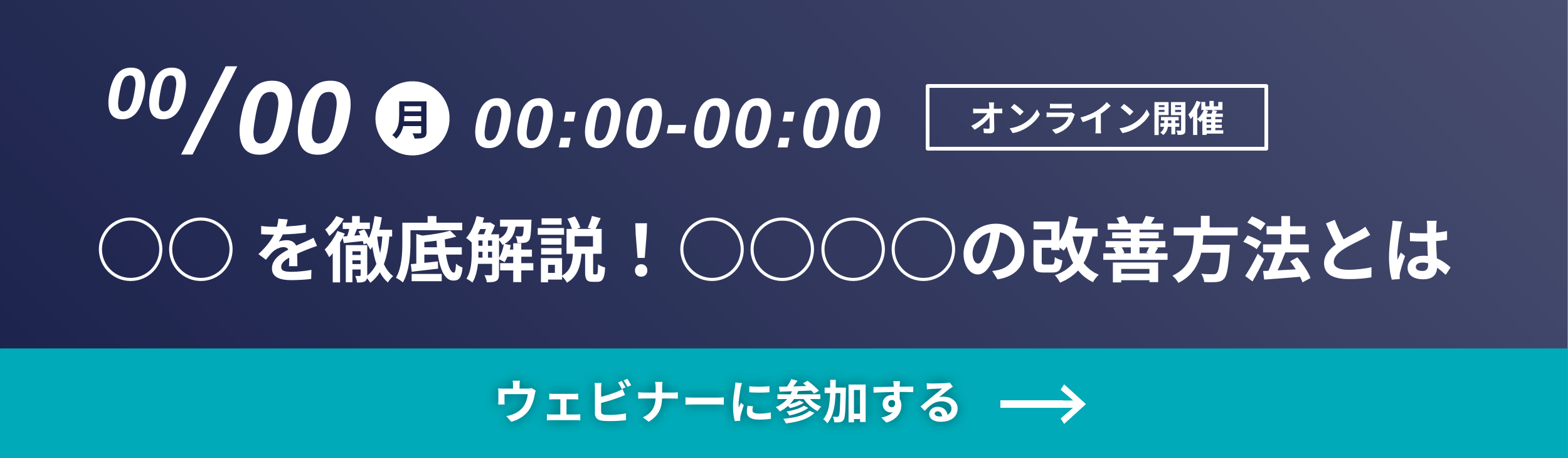

00
00

月
オンライン開催
00:00-00:00
○○を徹底解説！○○○○の改善方法とは

ウェビナーに参加する